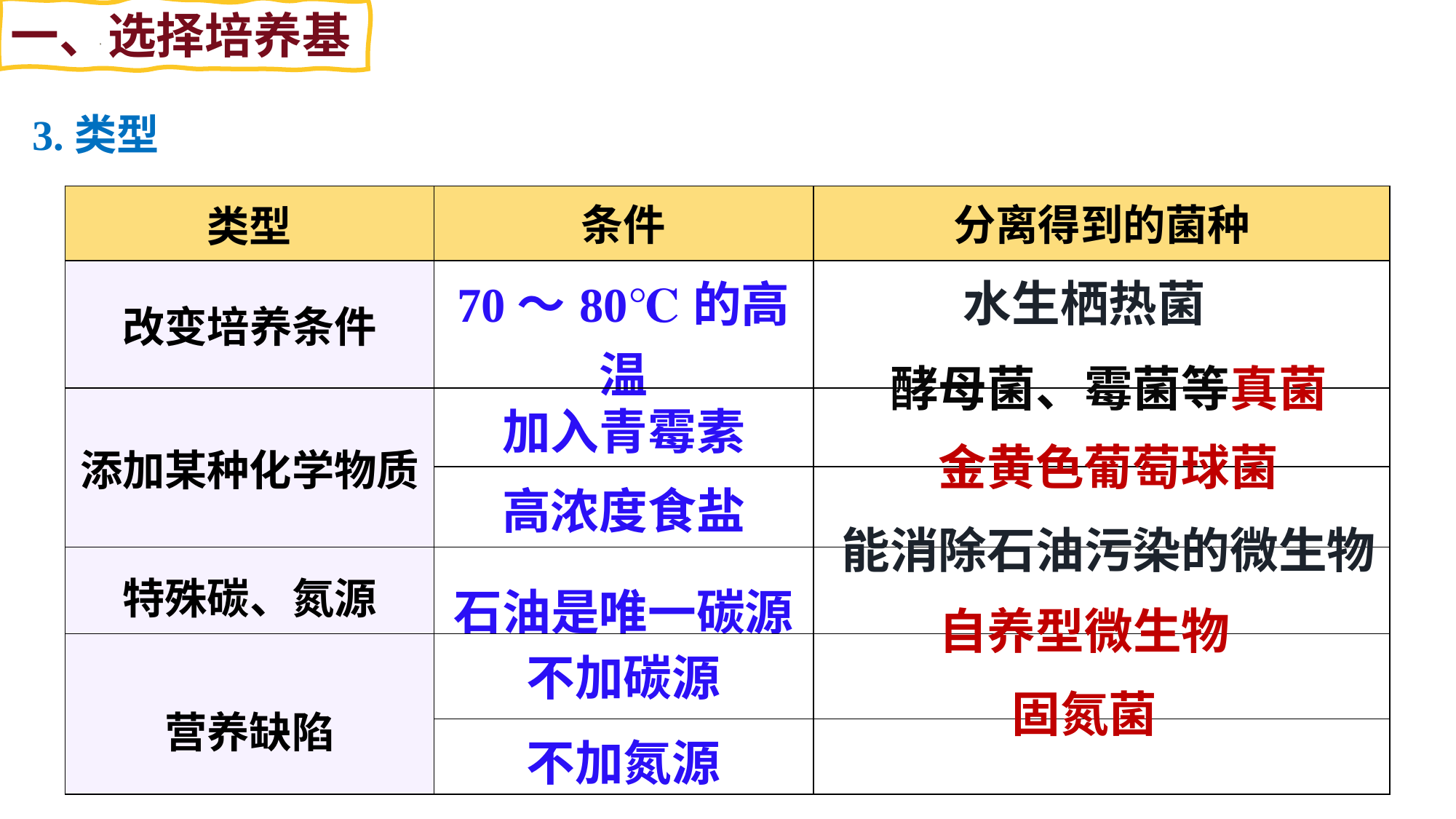

一、选择培养基
3.类型
| 类型 | 条件 | 分离得到的菌种 |
| --- | --- | --- |
| 改变培养条件 | 70～80℃的高温 |  |
| 添加某种化学物质 | 加入青霉素 |  |
|  | 高浓度食盐 |  |
| 特殊碳、氮源 | 石油是唯一碳源 |  |
| 营养缺陷 | 不加碳源 |  |
|  | 不加氮源 |  |
水生栖热菌
酵母菌、霉菌等真菌
金黄色葡萄球菌
能消除石油污染的微生物
自养型微生物
固氮菌